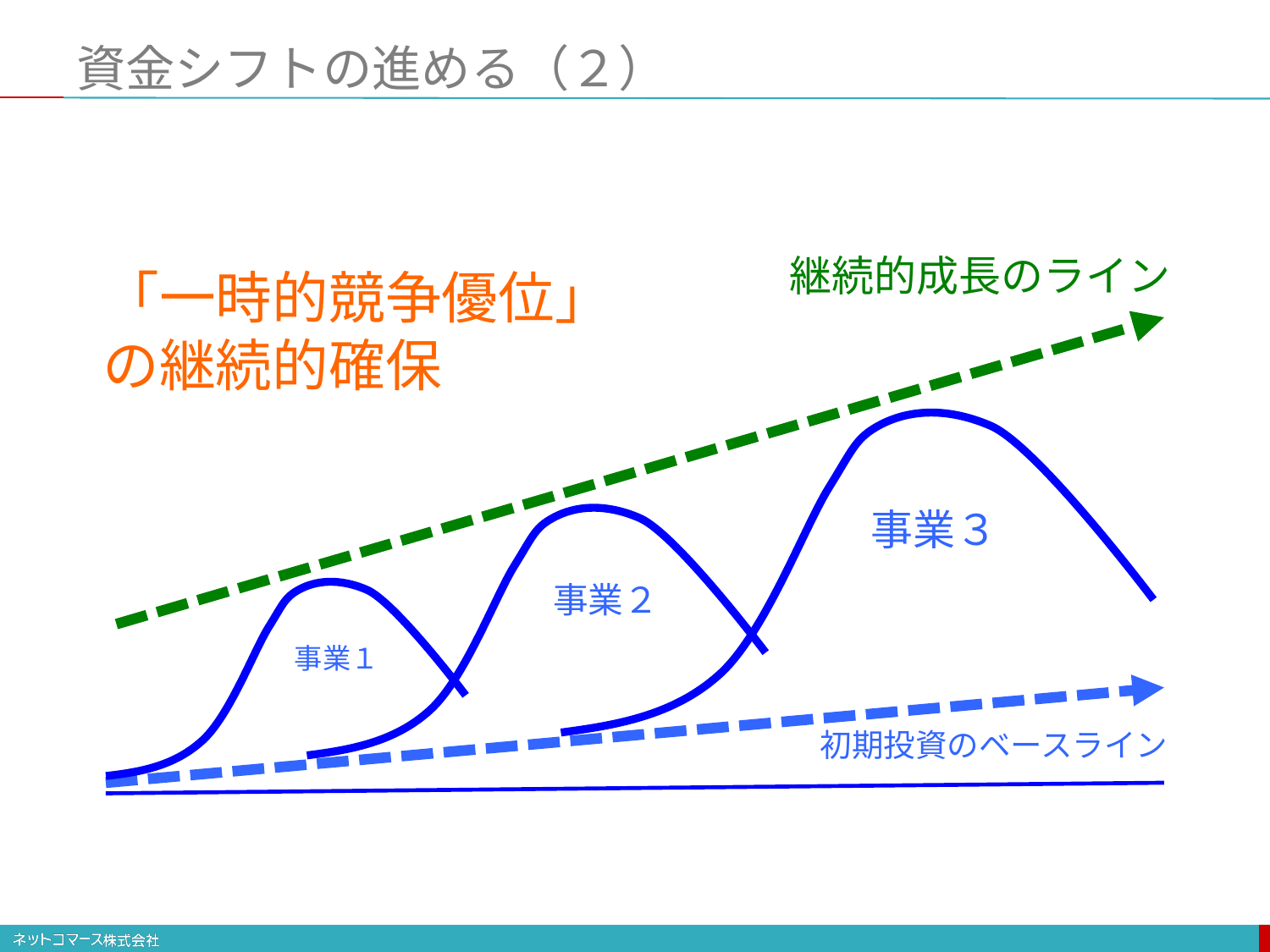

# 資金シフトの進める（２）
継続的成長のライン
「一時的競争優位」
の継続的確保

事業３

事業２

事業１
初期投資のベースライン